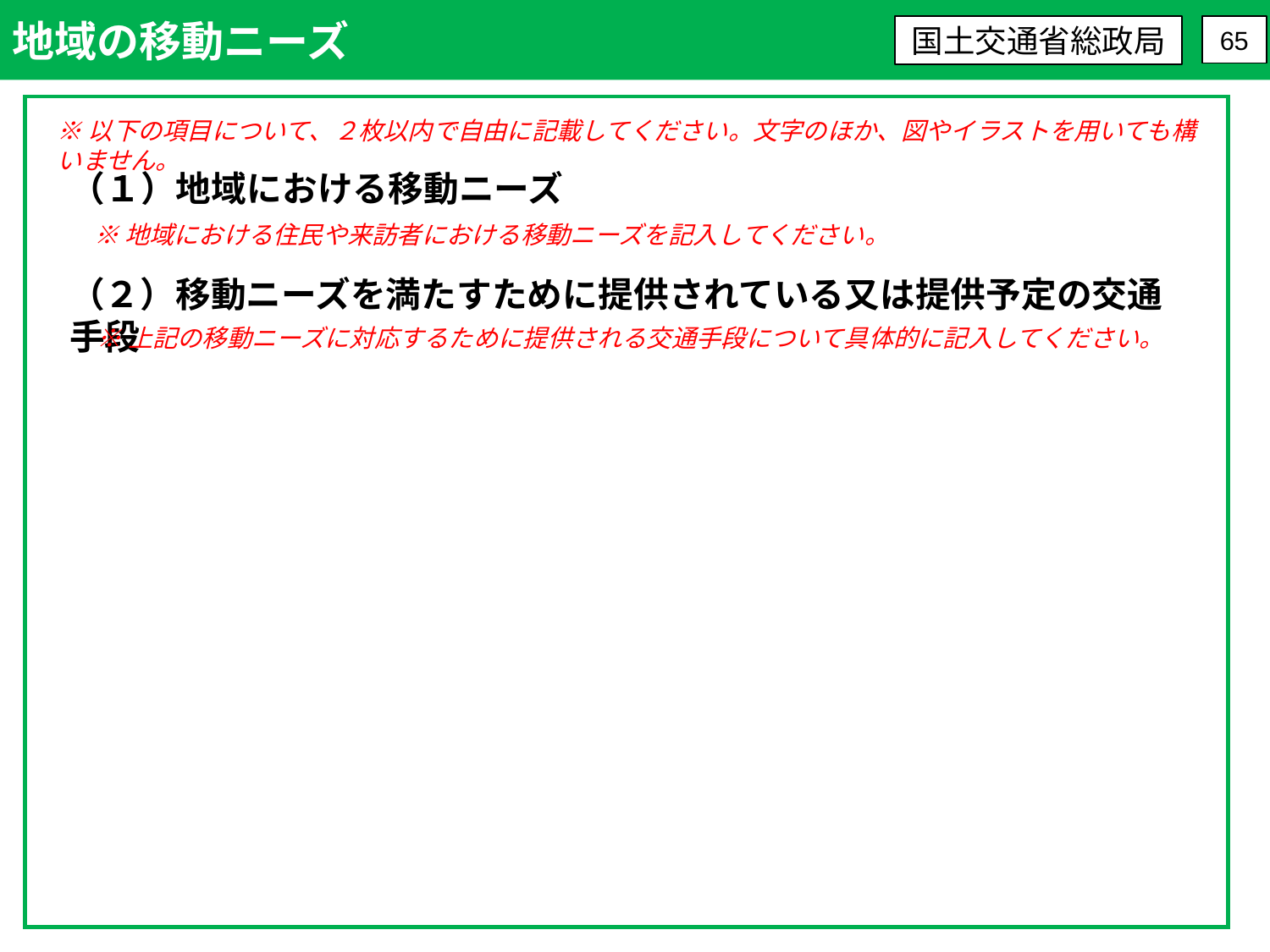

地域の移動ニーズ
国土交通省総政局
65

※以下の項目について、２枚以内で自由に記載してください。文字のほか、図やイラストを用いても構いません。
（１）地域における移動ニーズ
※地域における住民や来訪者における移動ニーズを記入してください。
（２）移動ニーズを満たすために提供されている又は提供予定の交通手段
※上記の移動ニーズに対応するために提供される交通手段について具体的に記入してください。